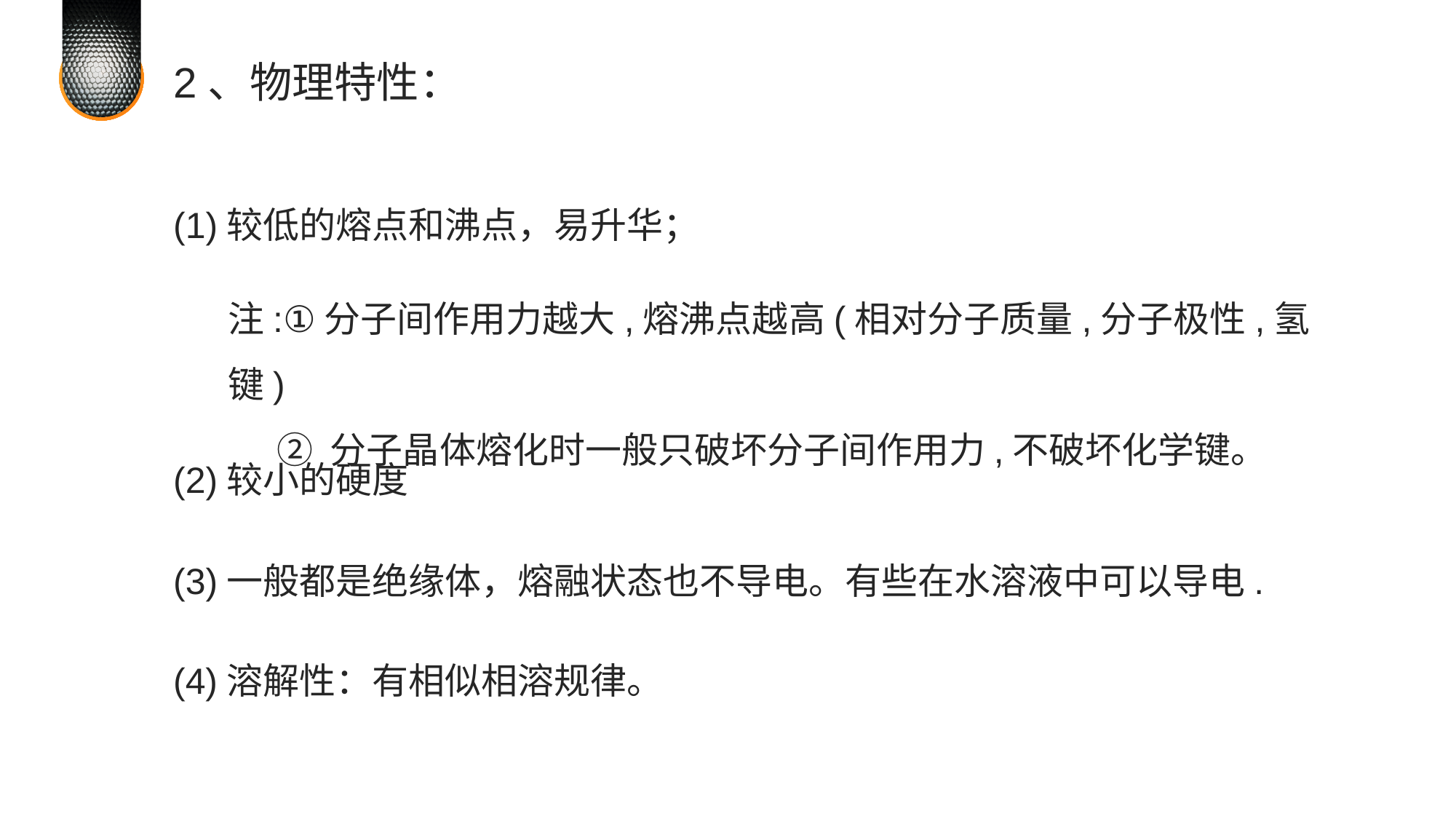

2、物理特性：
(1)较低的熔点和沸点，易升华；
注:①分子间作用力越大,熔沸点越高(相对分子质量,分子极性,氢键)
      ② 分子晶体熔化时一般只破坏分子间作用力,不破坏化学键。
(2)较小的硬度
(3)一般都是绝缘体，熔融状态也不导电。有些在水溶液中可以导电.
(4)溶解性：有相似相溶规律。